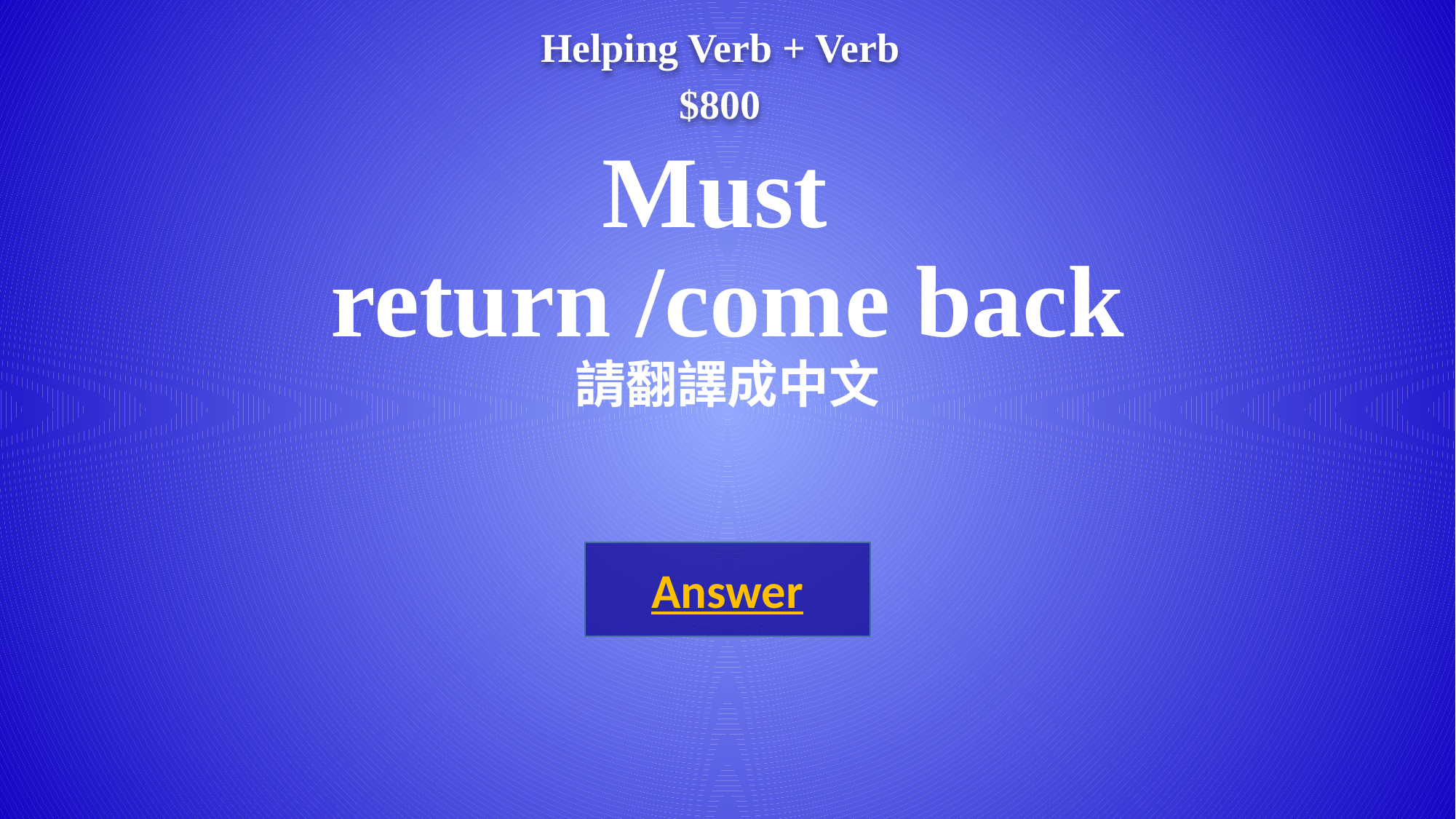

Helping Verb + Verb
$800
# Must return /come back 請翻譯成中文